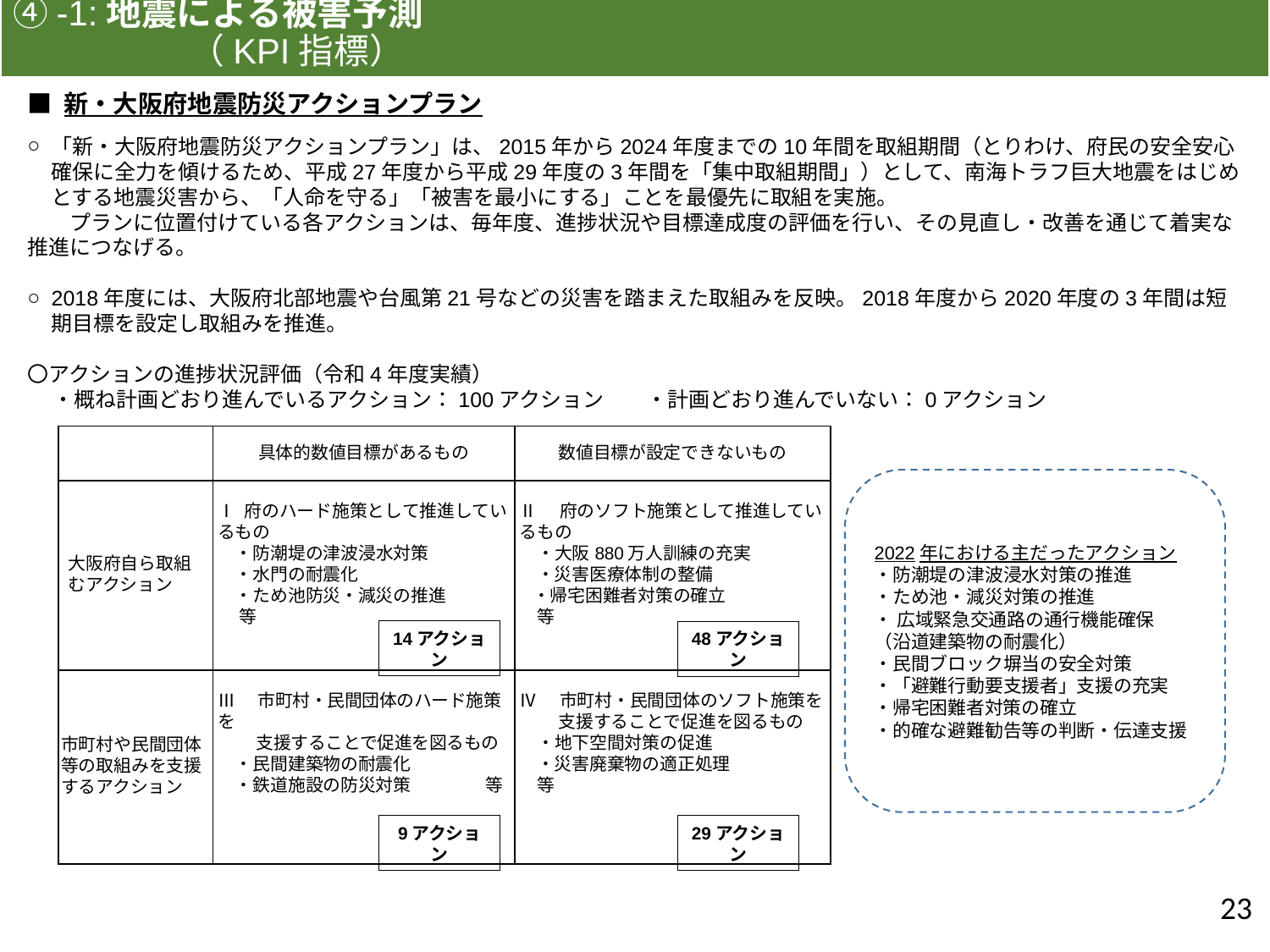

Ⅱ　人口減少・超高齢化社会でも持続可能な地域づくり
④-1:地震による被害予測　　　　　　　　　　　　　　　　　　　　　　　　　　　　（KPI指標）
■ 新・大阪府地震防災アクションプラン
「新・大阪府地震防災アクションプラン」は、2015年から2024年度までの10年間を取組期間（とりわけ、府民の安全安心確保に全力を傾けるため、平成27年度から平成29年度の3年間を「集中取組期間」）として、南海トラフ巨大地震をはじめとする地震災害から、「人命を守る」「被害を最小にする」ことを最優先に取組を実施。
　　プランに位置付けている各アクションは、毎年度、進捗状況や目標達成度の評価を行い、その見直し・改善を通じて着実な推進につなげる。

2018年度には、大阪府北部地震や台風第21号などの災害を踏まえた取組みを反映。2018年度から2020年度の3年間は短期目標を設定し取組みを推進。

〇アクションの進捗状況評価（令和4年度実績）
　 ・概ね計画どおり進んでいるアクション：100アクション　　・計画どおり進んでいない：0アクション
|  | 具体的数値目標があるもの | 数値目標が設定できないもの |
| --- | --- | --- |
| 大阪府自ら取組むアクション | Ⅰ 府のハード施策として推進しているもの 　・防潮堤の津波浸水対策 　・水門の耐震化 　・ため池防災・減災の推進　　 　　 等 | Ⅱ　府のソフト施策として推進しているもの 　・大阪880万人訓練の充実 　・災害医療体制の整備 ・帰宅困難者対策の確立　　　　　 　等 |
| 市町村や民間団体等の取組みを支援するアクション | Ⅲ　市町村・民間団体のハード施策を 　　 支援することで促進を図るもの 　・民間建築物の耐震化 　・鉄道施設の防災対策　　　　 等 | Ⅳ　市町村・民間団体のソフト施策を 　　 支援することで促進を図るもの 　・地下空間対策の促進 　・災害廃棄物の適正処理　　　　　　等 |
|  |  |  |
2022年における主だったアクション
・防潮堤の津波浸水対策の推進
・ため池・減災対策の推進
・ 広域緊急交通路の通行機能確保
（沿道建築物の耐震化）
・民間ブロック塀当の安全対策
・「避難行動要支援者」支援の充実
・帰宅困難者対策の確立
・的確な避難勧告等の判断・伝達支援
14アクション
48アクション
9アクション
29アクション
23